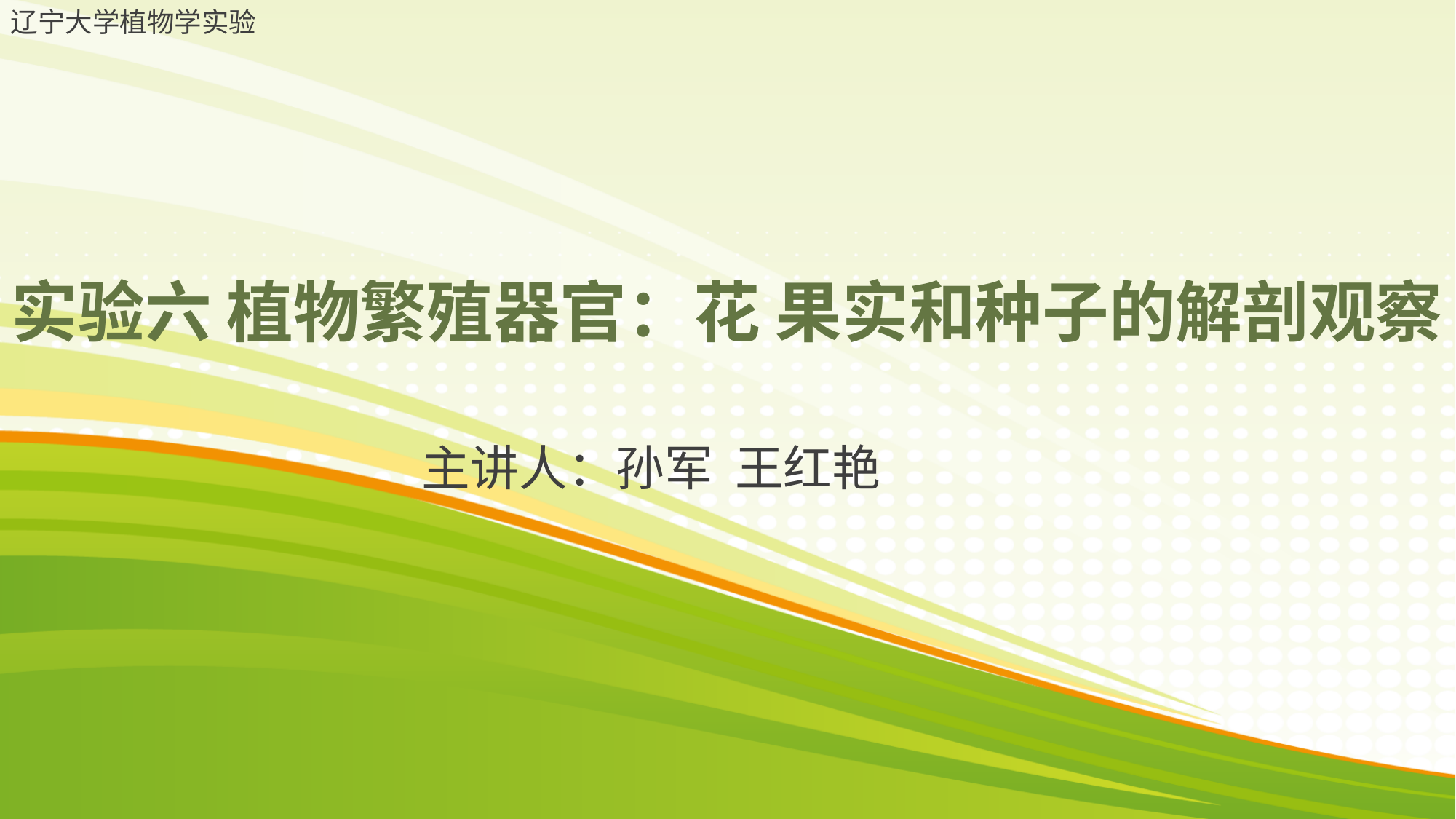

辽宁大学植物学实验
# 实验六 植物繁殖器官：花 果实和种子的解剖观察
主讲人：孙军  王红艳